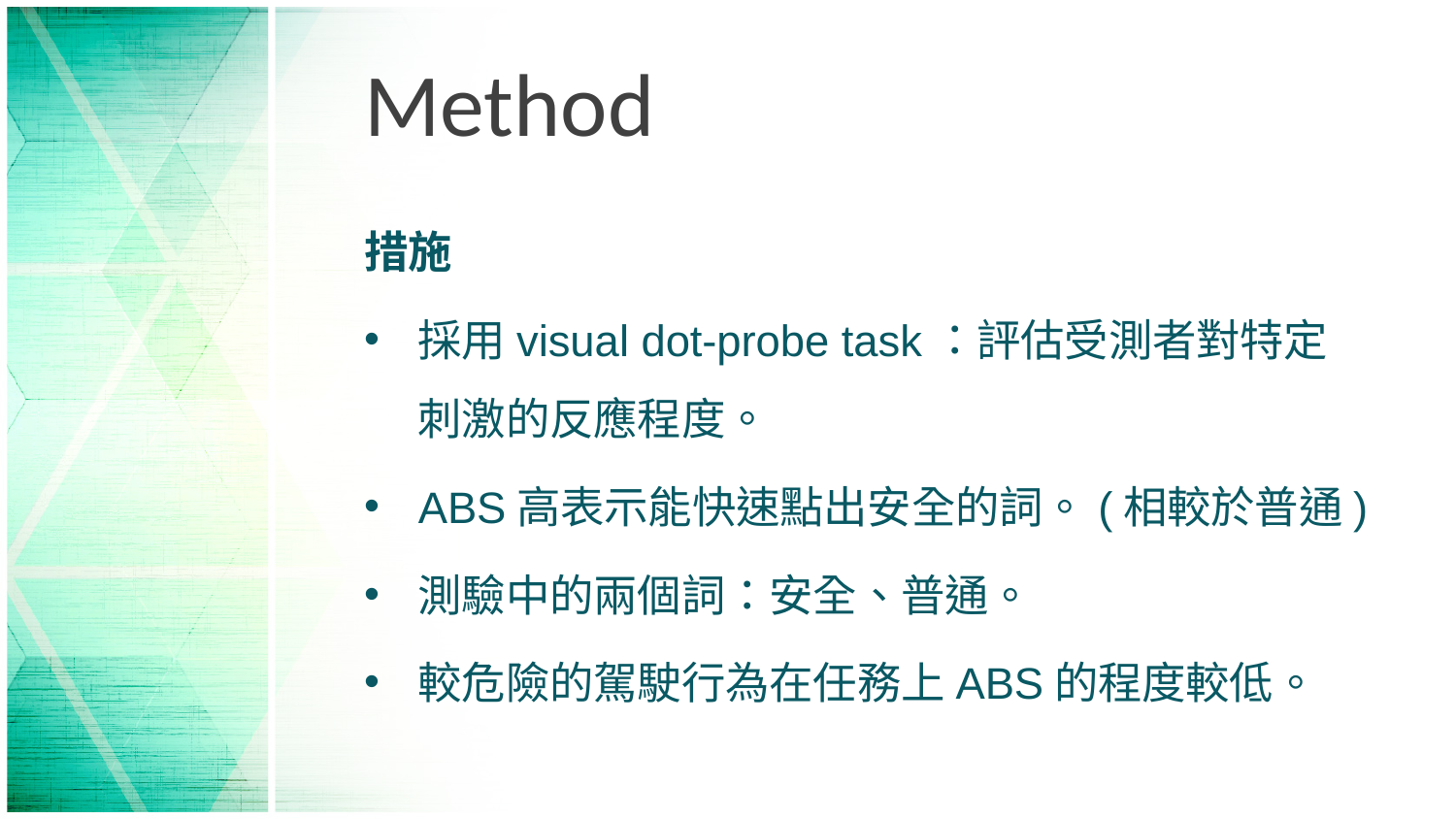

# Method
措施
採用visual dot-probe task：評估受測者對特定刺激的反應程度。
ABS高表示能快速點出安全的詞。(相較於普通)
測驗中的兩個詞：安全、普通。
較危險的駕駛行為在任務上ABS的程度較低。